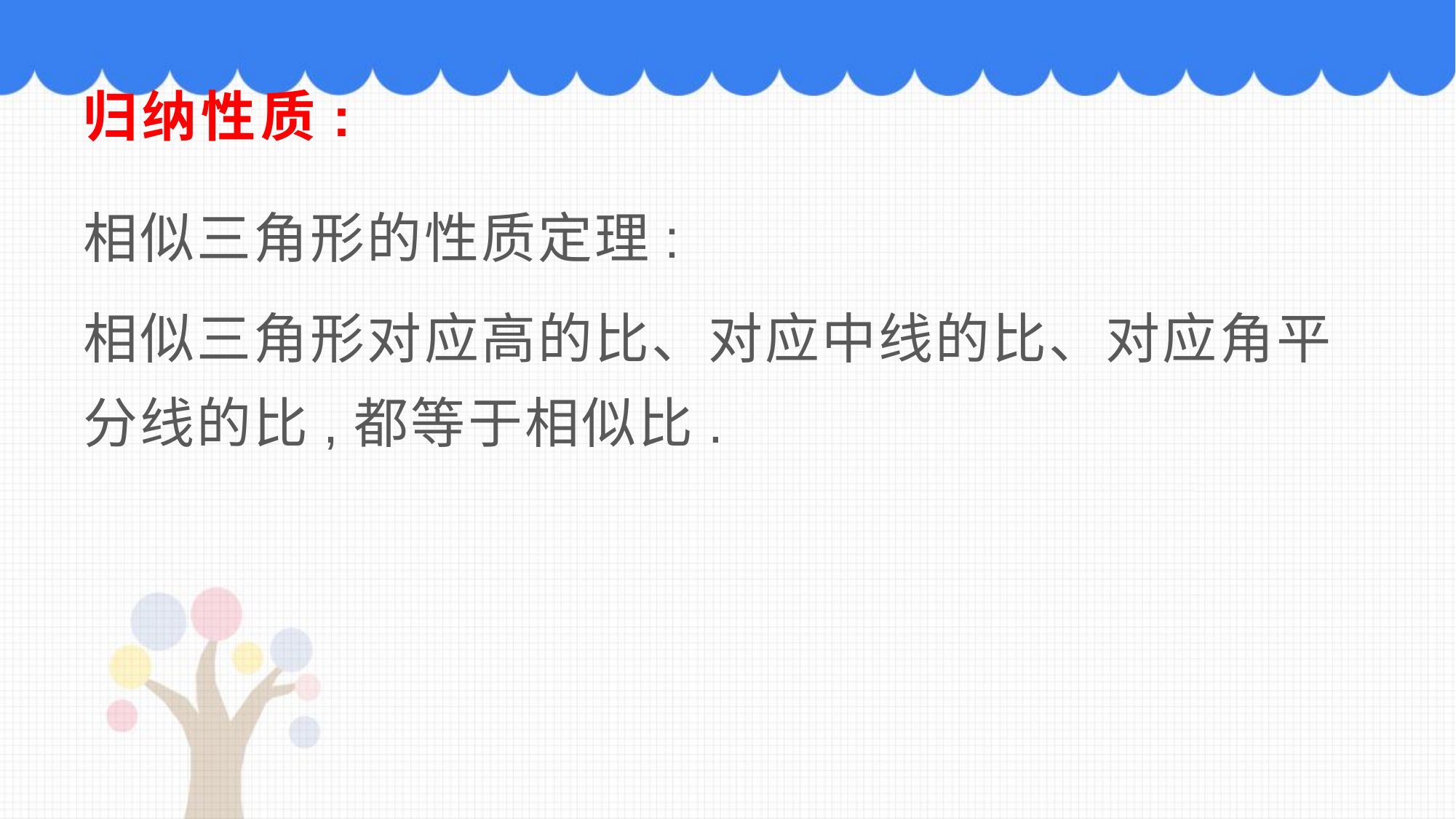

# 归纳性质:
相似三角形的性质定理:
相似三角形对应高的比、对应中线的比、对应角平分线的比,都等于相似比.